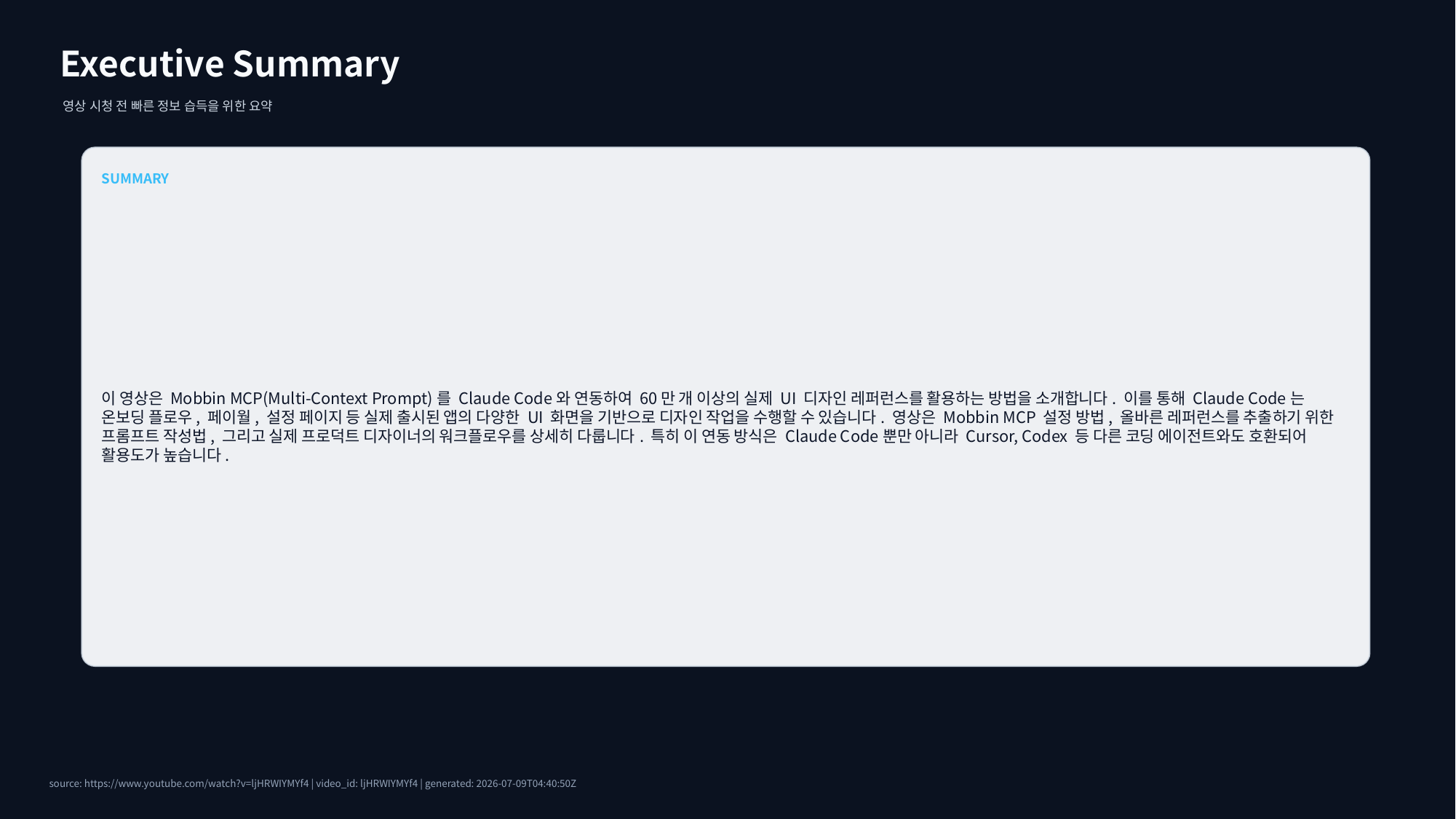

Executive Summary
영상 시청 전 빠른 정보 습득을 위한 요약

SUMMARY
이 영상은 Mobbin MCP(Multi-Context Prompt)를 Claude Code와 연동하여 60만 개 이상의 실제 UI 디자인 레퍼런스를 활용하는 방법을 소개합니다. 이를 통해 Claude Code는 온보딩 플로우, 페이월, 설정 페이지 등 실제 출시된 앱의 다양한 UI 화면을 기반으로 디자인 작업을 수행할 수 있습니다. 영상은 Mobbin MCP 설정 방법, 올바른 레퍼런스를 추출하기 위한 프롬프트 작성법, 그리고 실제 프로덕트 디자이너의 워크플로우를 상세히 다룹니다. 특히 이 연동 방식은 Claude Code뿐만 아니라 Cursor, Codex 등 다른 코딩 에이전트와도 호환되어 활용도가 높습니다.
source: https://www.youtube.com/watch?v=ljHRWIYMYf4 | video_id: ljHRWIYMYf4 | generated: 2026-07-09T04:40:50Z